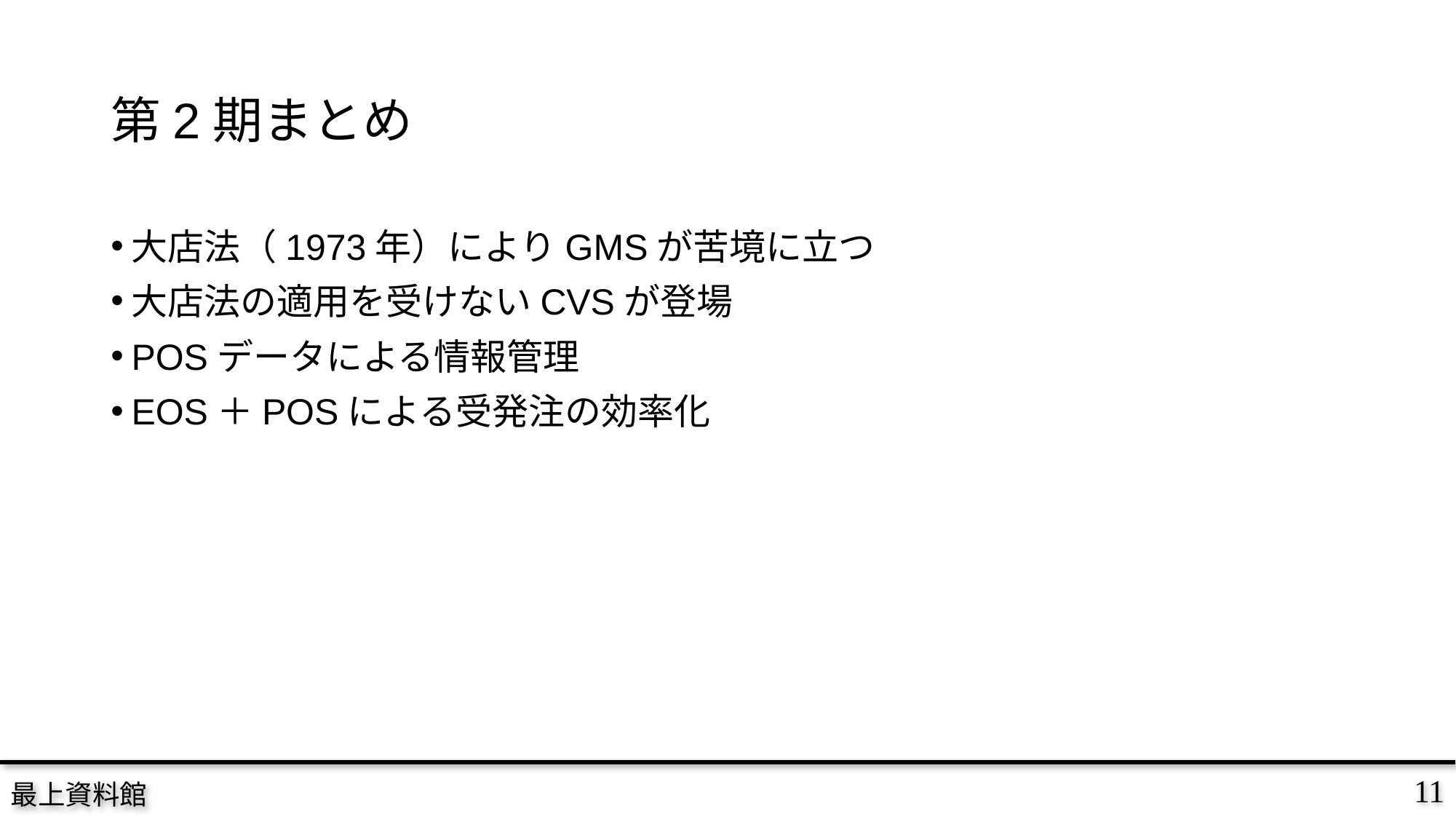

# 第2期まとめ
大店法（1973年）によりGMSが苦境に立つ
大店法の適用を受けないCVSが登場
POSデータによる情報管理
EOS＋POSによる受発注の効率化